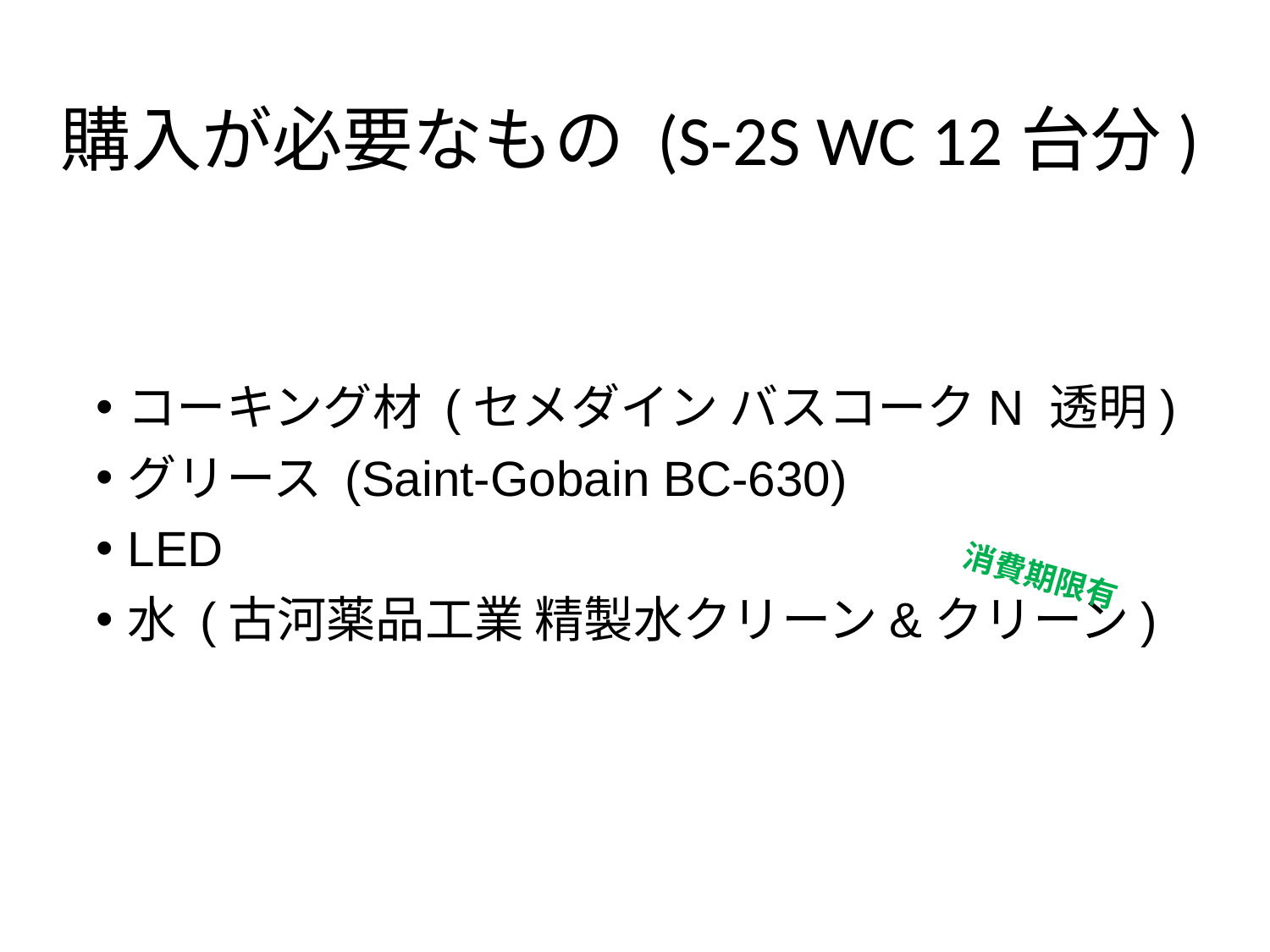

# 購入が必要なもの (S-2S WC 12台分)
コーキング材 (セメダイン バスコークN 透明)
グリース (Saint-Gobain BC-630)
LED
水 (古河薬品工業 精製水クリーン&クリーン)
消費期限有